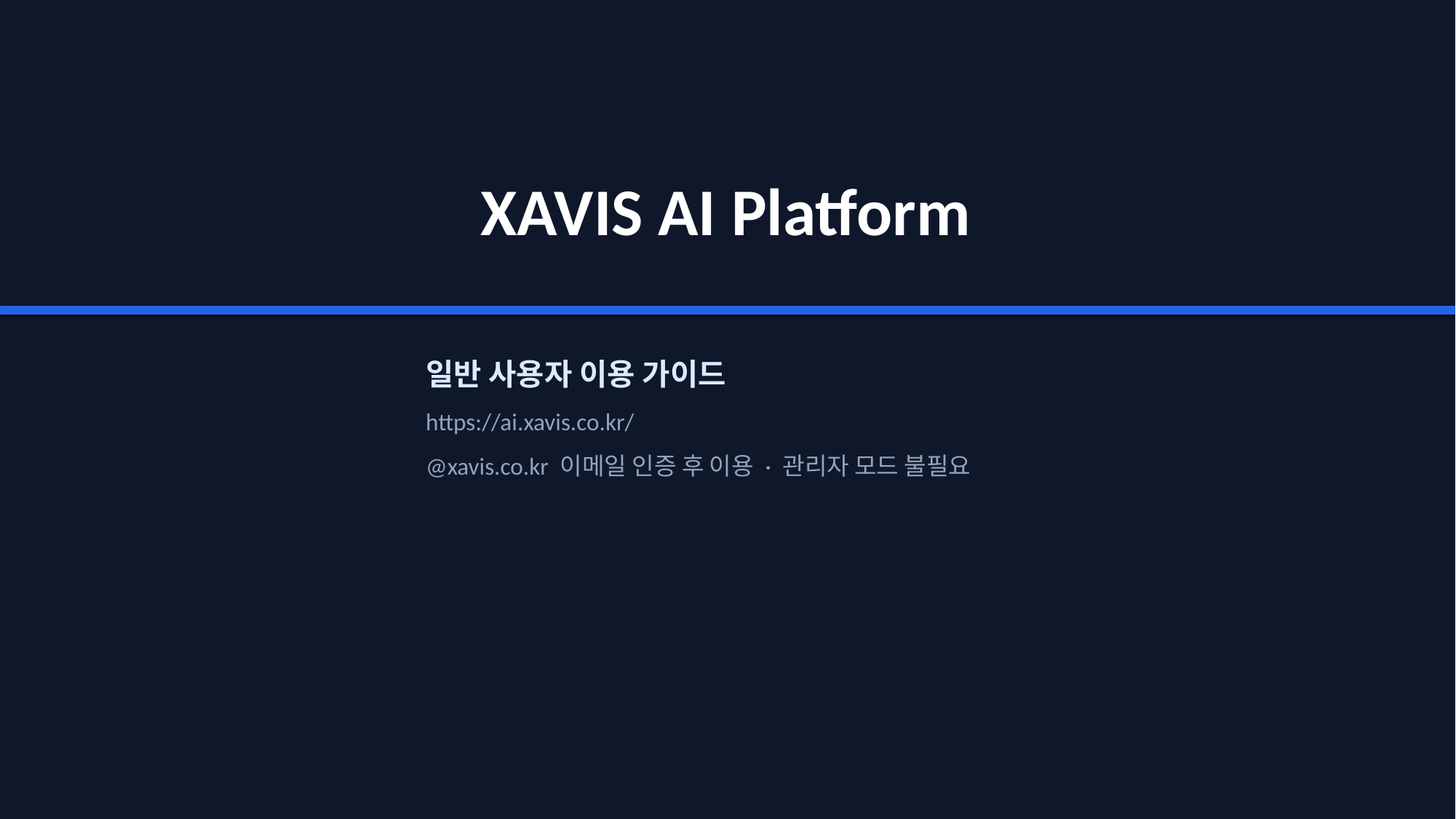

XAVIS AI Platform

일반 사용자 이용 가이드
https://ai.xavis.co.kr/
@xavis.co.kr 이메일 인증 후 이용 · 관리자 모드 불필요